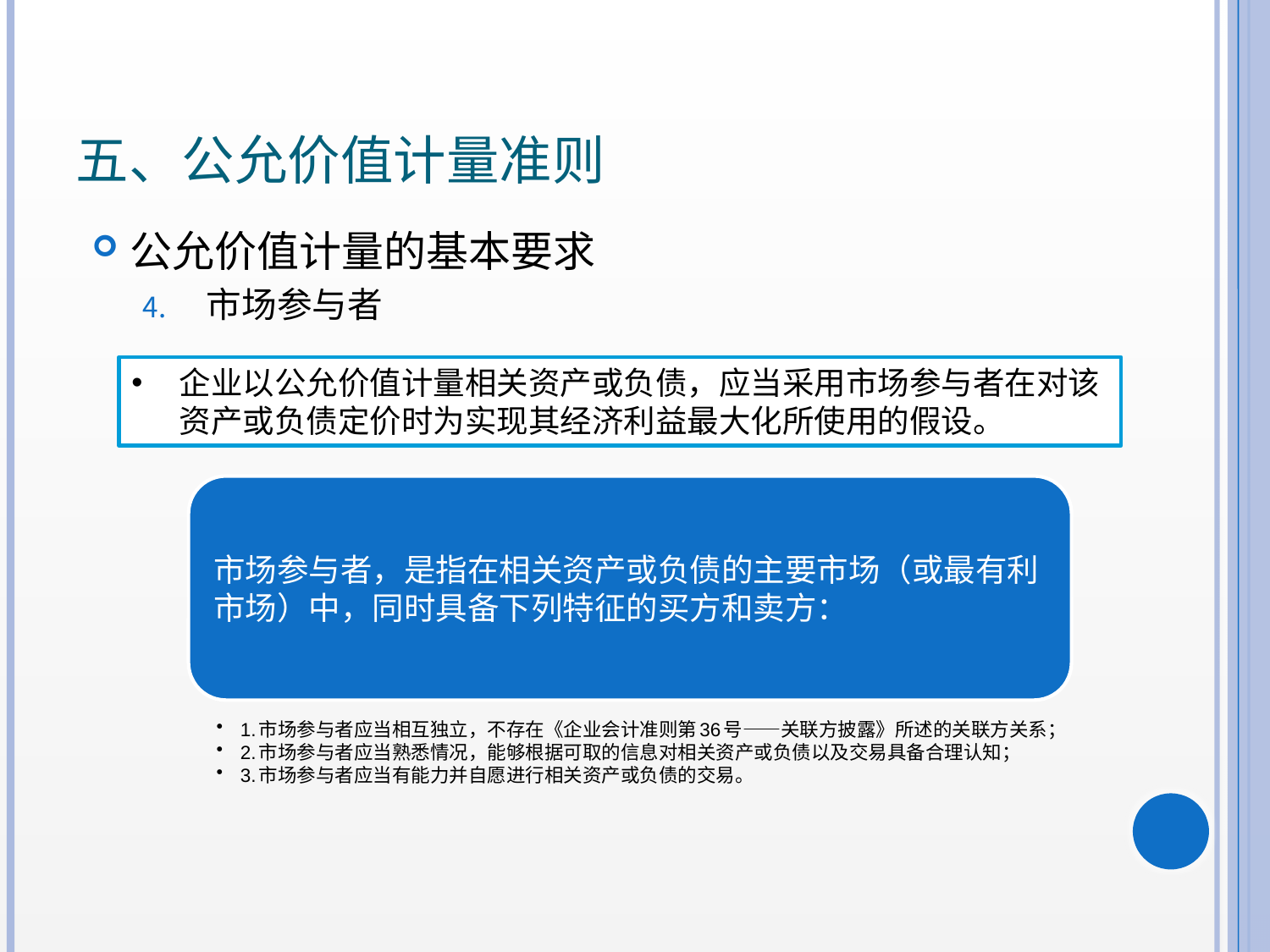

# 五、公允价值计量准则
公允价值计量的基本要求
市场参与者

企业以公允价值计量相关资产或负债，应当采用市场参与者在对该资产或负债定价时为实现其经济利益最大化所使用的假设。
市场参与者，是指在相关资产或负债的主要市场（或最有利市场）中，同时具备下列特征的买方和卖方：
1.市场参与者应当相互独立，不存在《企业会计准则第36号——关联方披露》所述的关联方关系；
2.市场参与者应当熟悉情况，能够根据可取的信息对相关资产或负债以及交易具备合理认知；
3.市场参与者应当有能力并自愿进行相关资产或负债的交易。